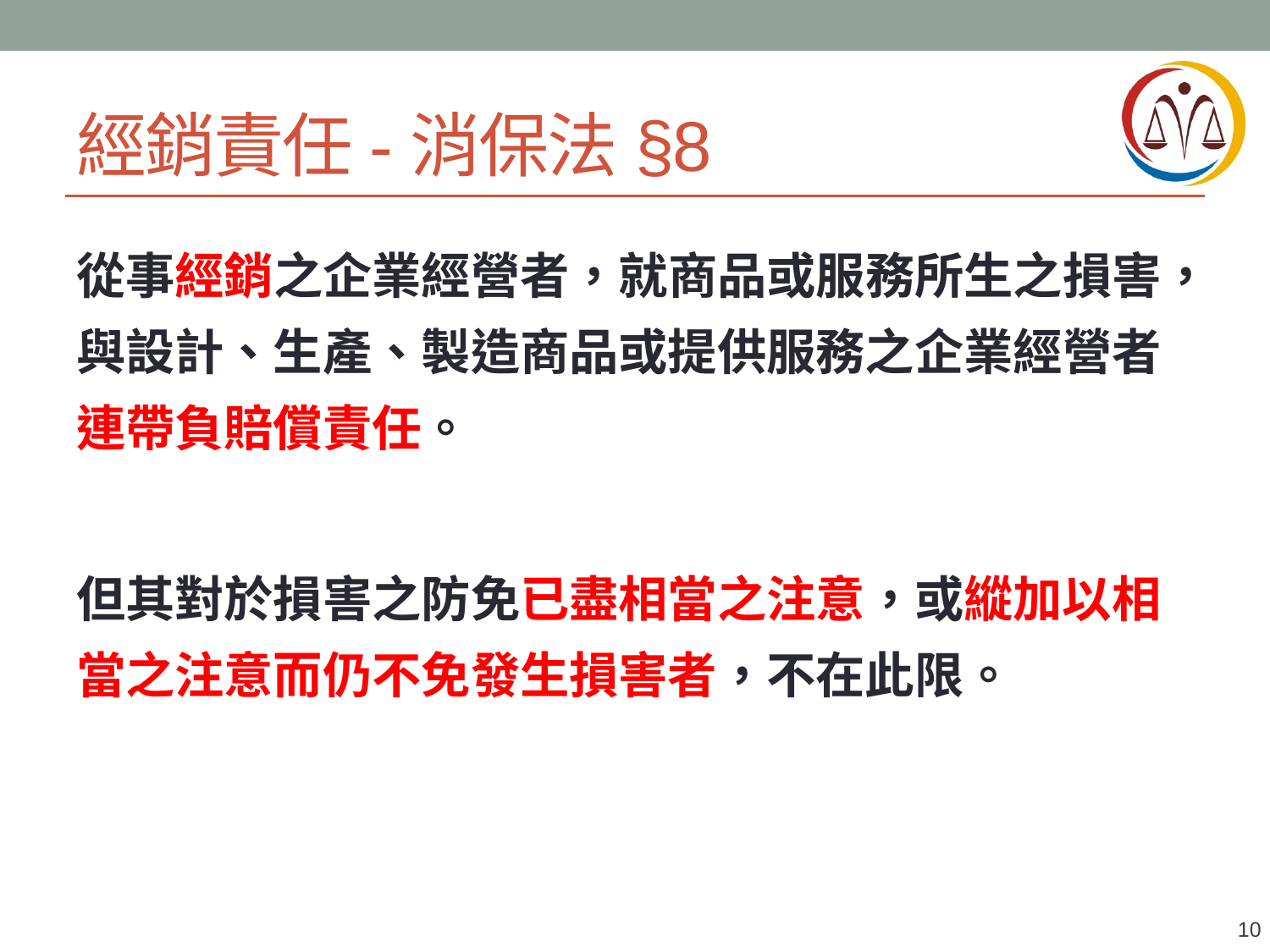

# 經銷責任-消保法§8
從事經銷之企業經營者，就商品或服務所生之損害，與設計、生產、製造商品或提供服務之企業經營者連帶負賠償責任。

但其對於損害之防免已盡相當之注意，或縱加以相當之注意而仍不免發生損害者，不在此限。

10